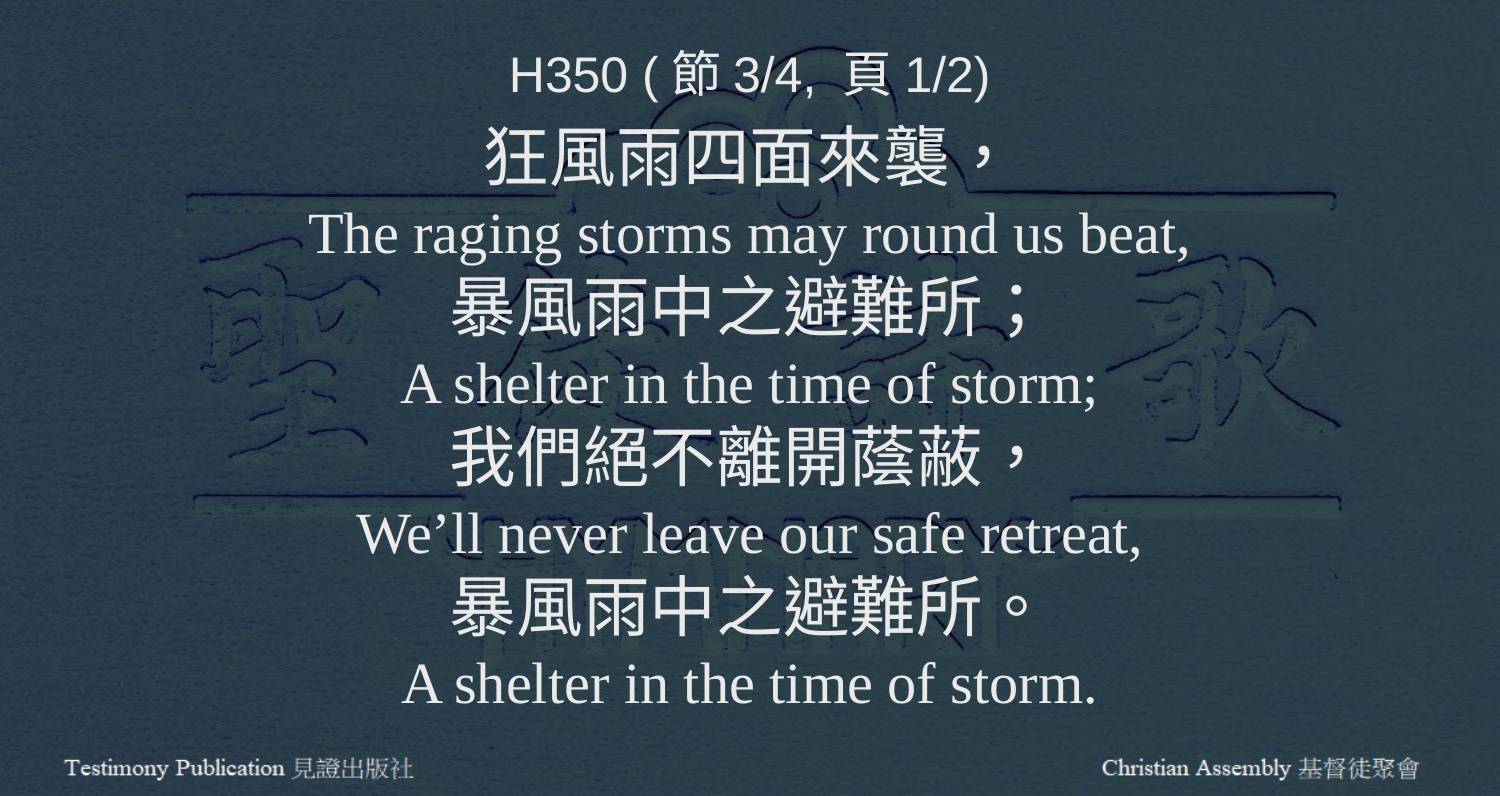

H350 (節3/4, 頁1/2)
狂風雨四面來襲，
The raging storms may round us beat,
暴風雨中之避難所；
A shelter in the time of storm;
我們絕不離開蔭蔽，
We’ll never leave our safe retreat,
暴風雨中之避難所。
A shelter in the time of storm.